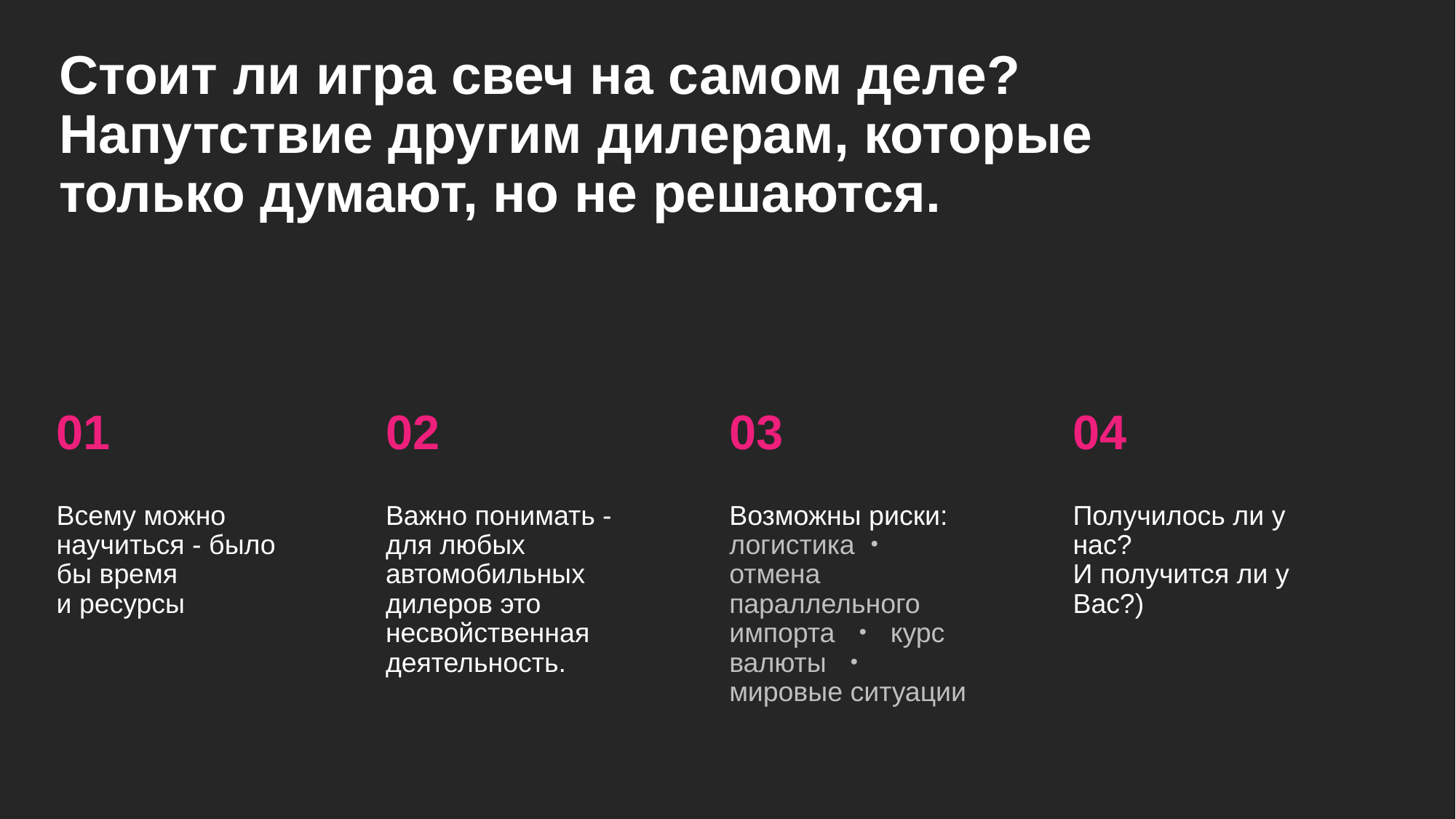

Стоит ли игра свеч на самом деле? Напутствие другим дилерам, которые только думают, но не решаются.

01
02
03
04
Всему можно научиться - было бы время
и ресурсы
Важно понимать - для любых автомобильных дилеров это несвойственная деятельность.

Возможны риски: логистика・отмена параллельного импорта ・ курс валюты ・ мировые ситуации
Получилось ли у нас?
И получится ли у Вас?)